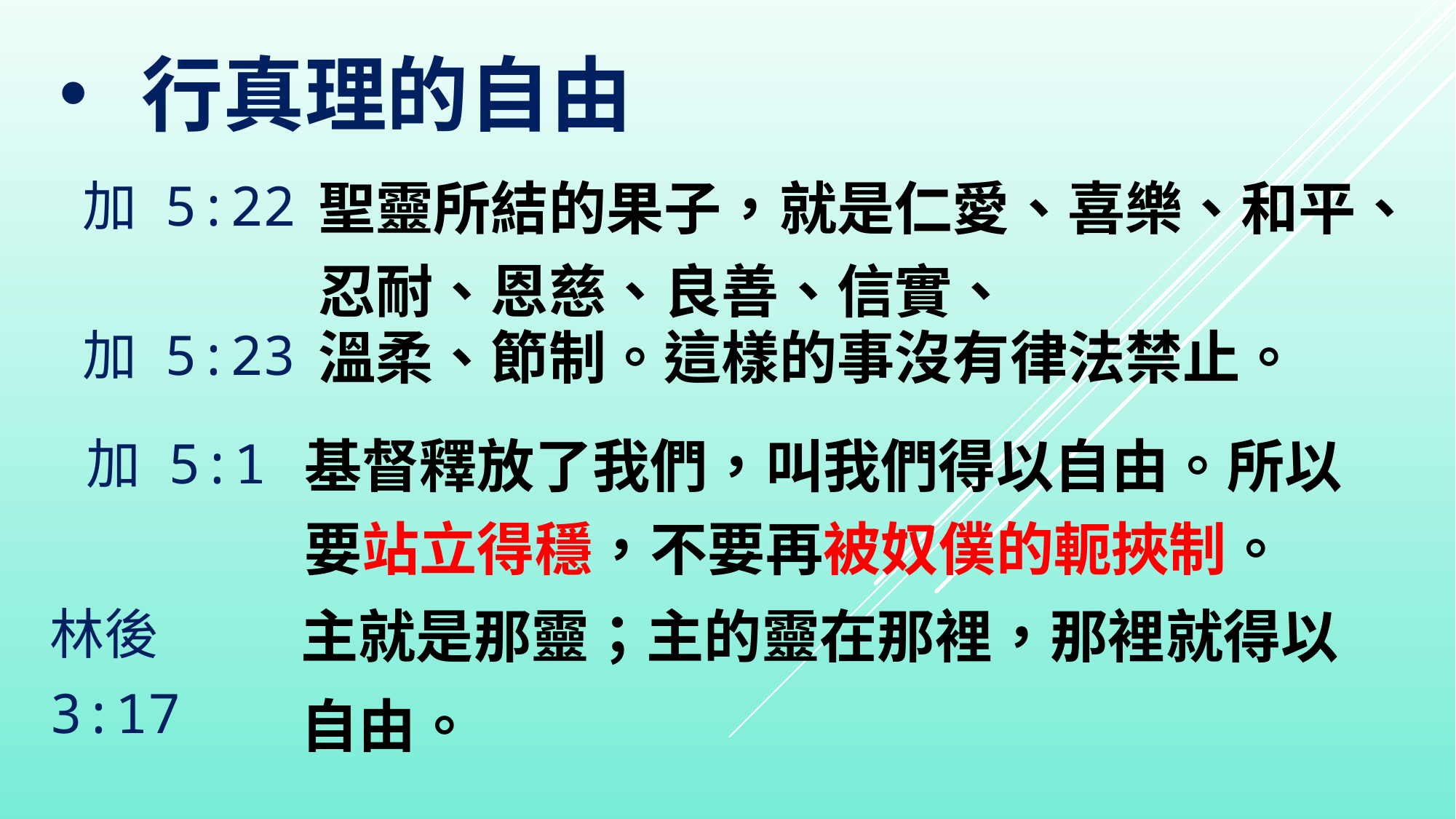

行真理的自由
| 加 5:22 | 聖靈所結的果子，就是仁愛、喜樂、和平、忍耐、恩慈、良善、信實、 |
| --- | --- |
| 加 5:23 | 溫柔、節制。這樣的事沒有律法禁止。 |
| 加 5:1 | 基督釋放了我們，叫我們得以自由。所以要站立得穩，不要再被奴僕的軛挾制。 |
| --- | --- |
| 林後3:17 | 主就是那靈；主的靈在那裡，那裡就得以自由。 |
| --- | --- |